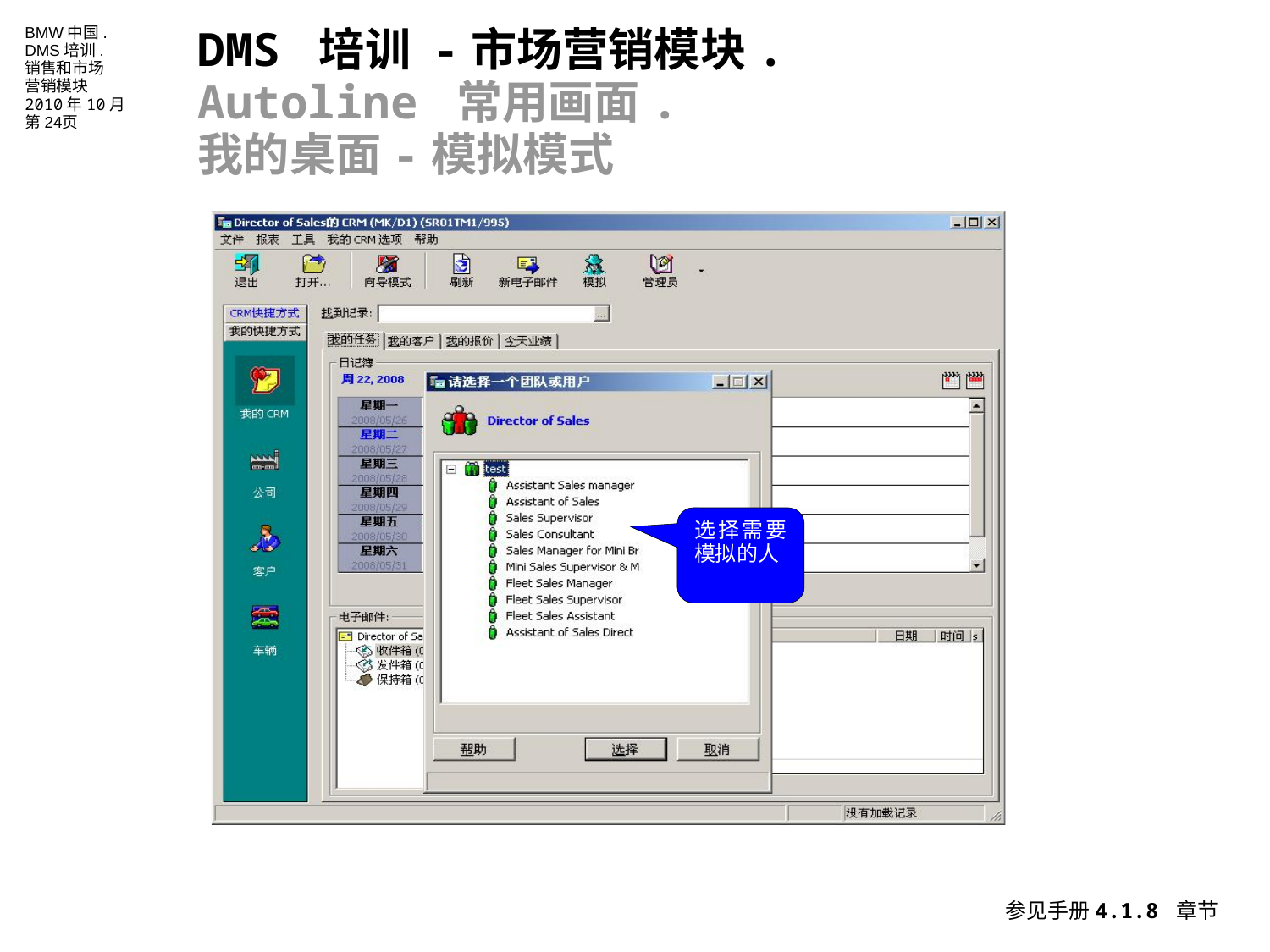

DMS 培训 -市场营销模块.
Autoline 常用画面.
我的桌面-模拟模式

选择需要模拟的人
参见手册4.1.8 章节